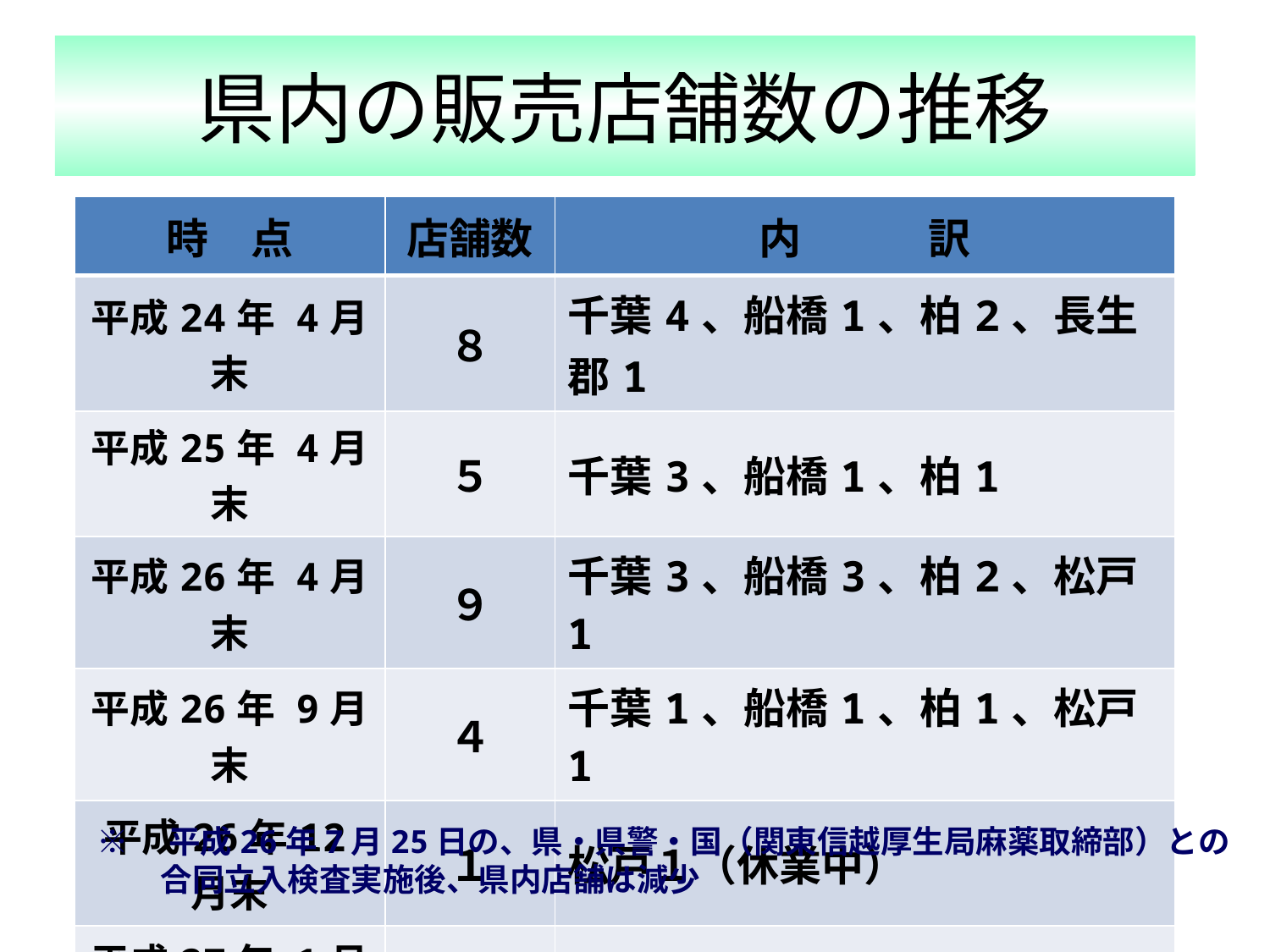

県内の販売店舗数の推移
| 時　点 | 店舗数 | 内　　　訳 |
| --- | --- | --- |
| 平成24年 4月末 | ８ | 千葉4、船橋1、柏2、長生郡1 |
| 平成25年 4月末 | ５ | 千葉3、船橋1、柏1 |
| 平成26年 4月末 | ９ | 千葉3、船橋3、柏2、松戸1 |
| 平成26年 9月末 | ４ | 千葉1、船橋1、柏1、松戸1 |
| 平成26年12月末 | １ | 松戸１（休業中） |
| 平成27年 1月末 | ０ |  |
※　平成26年7月25日の、県・県警・国（関東信越厚生局麻薬取締部）との
　　合同立入検査実施後、県内店舗は減少